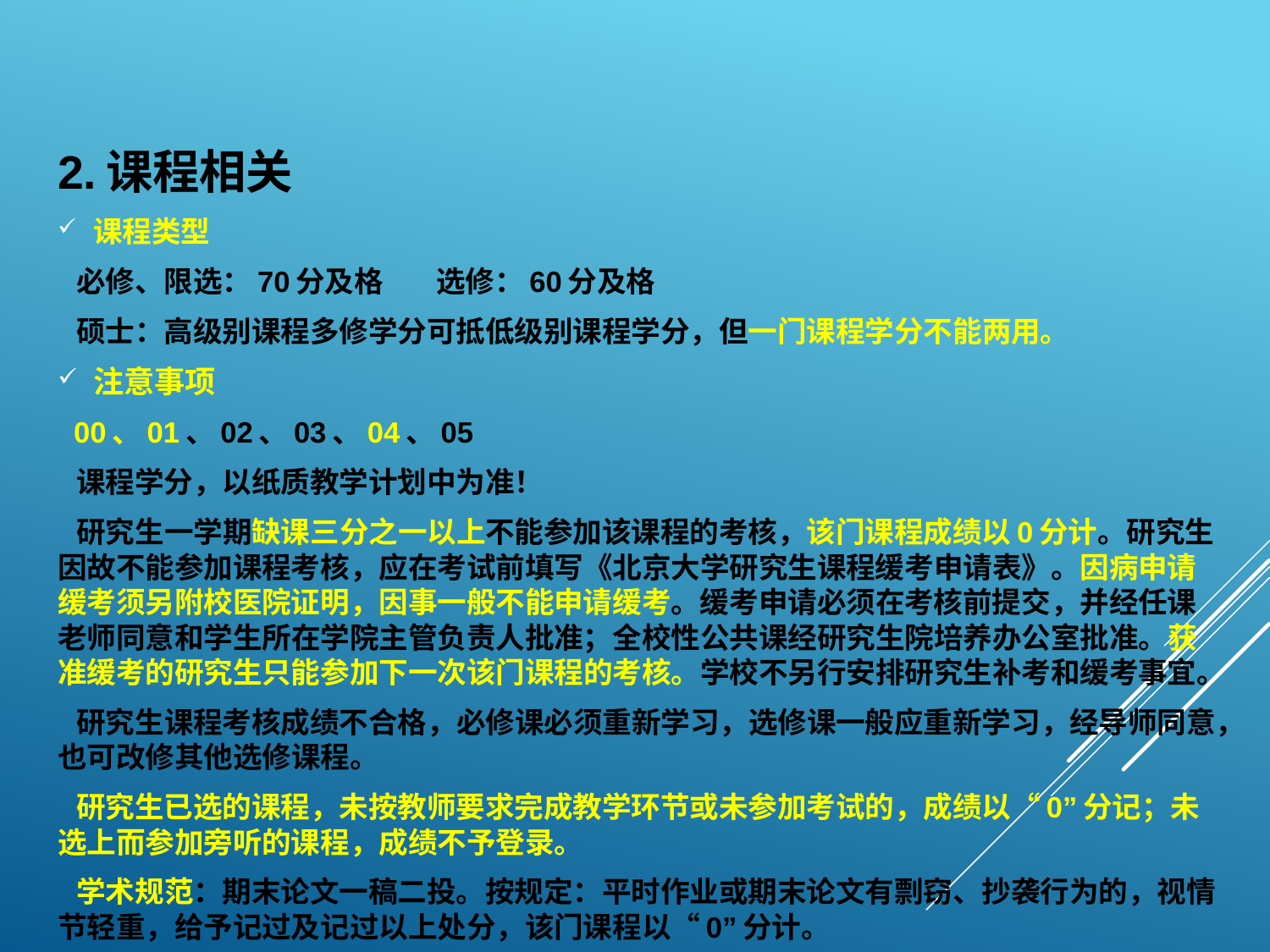

2.课程相关
课程类型
  必修、限选：70分及格        选修：60分及格
  硕士：高级别课程多修学分可抵低级别课程学分，但一门课程学分不能两用。
注意事项
  00、01、02、03、04、05
  课程学分，以纸质教学计划中为准！
  研究生一学期缺课三分之一以上不能参加该课程的考核，该门课程成绩以0分计。研究生因故不能参加课程考核，应在考试前填写《北京大学研究生课程缓考申请表》。因病申请缓考须另附校医院证明，因事一般不能申请缓考。缓考申请必须在考核前提交，并经任课老师同意和学生所在学院主管负责人批准；全校性公共课经研究生院培养办公室批准。获准缓考的研究生只能参加下一次该门课程的考核。学校不另行安排研究生补考和缓考事宜。
  研究生课程考核成绩不合格，必修课必须重新学习，选修课一般应重新学习，经导师同意，也可改修其他选修课程。
  研究生已选的课程，未按教师要求完成教学环节或未参加考试的，成绩以“0”分记；未选上而参加旁听的课程，成绩不予登录。
  学术规范：期末论文一稿二投。按规定：平时作业或期末论文有剽窃、抄袭行为的，视情节轻重，给予记过及记过以上处分，该门课程以“0”分计。